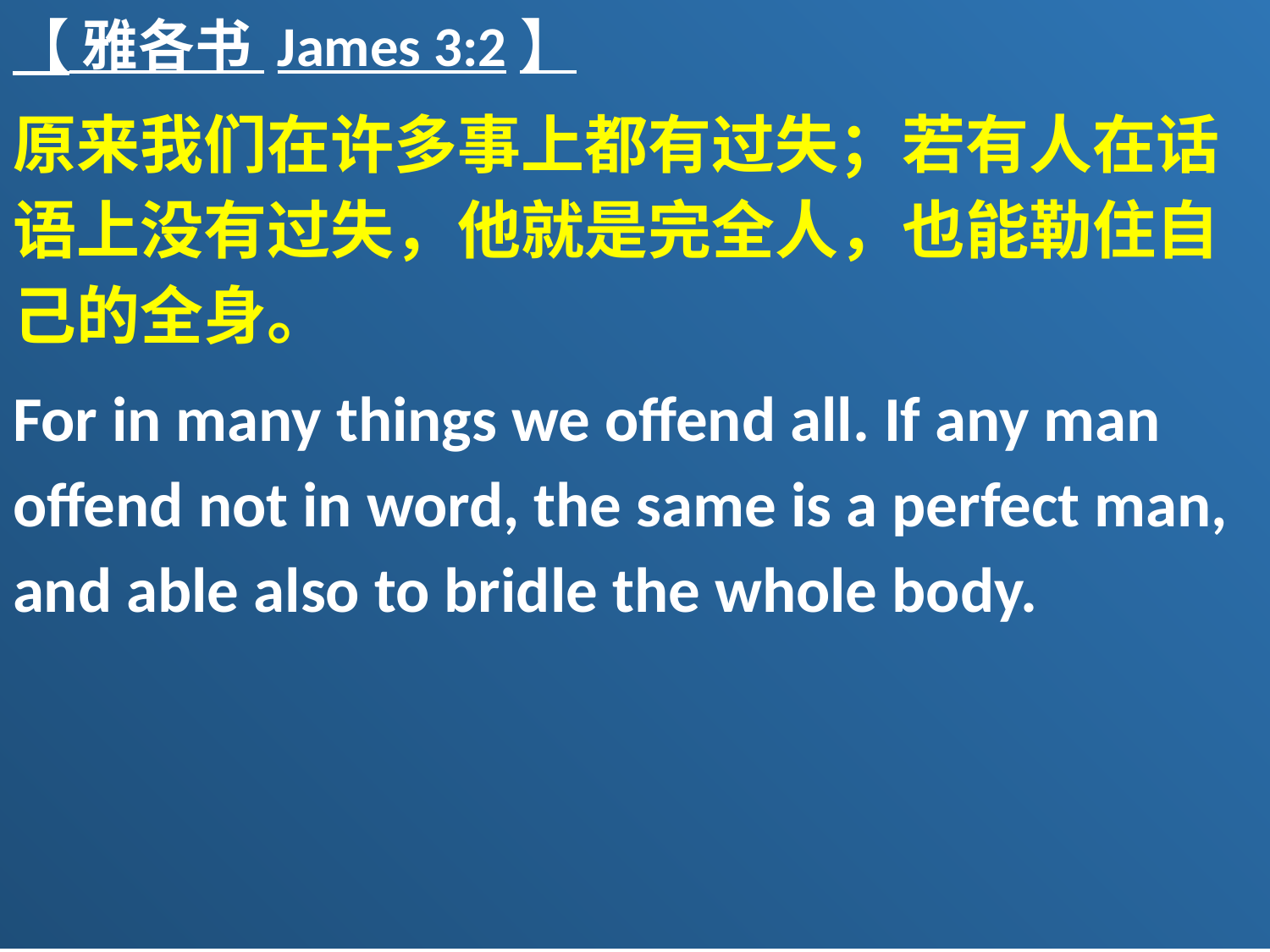

【 雅各书 James 3:2】
原来我们在许多事上都有过失；若有人在话语上没有过失，他就是完全人，也能勒住自己的全身。
For in many things we offend all. If any man offend not in word, the same is a perfect man, and able also to bridle the whole body.